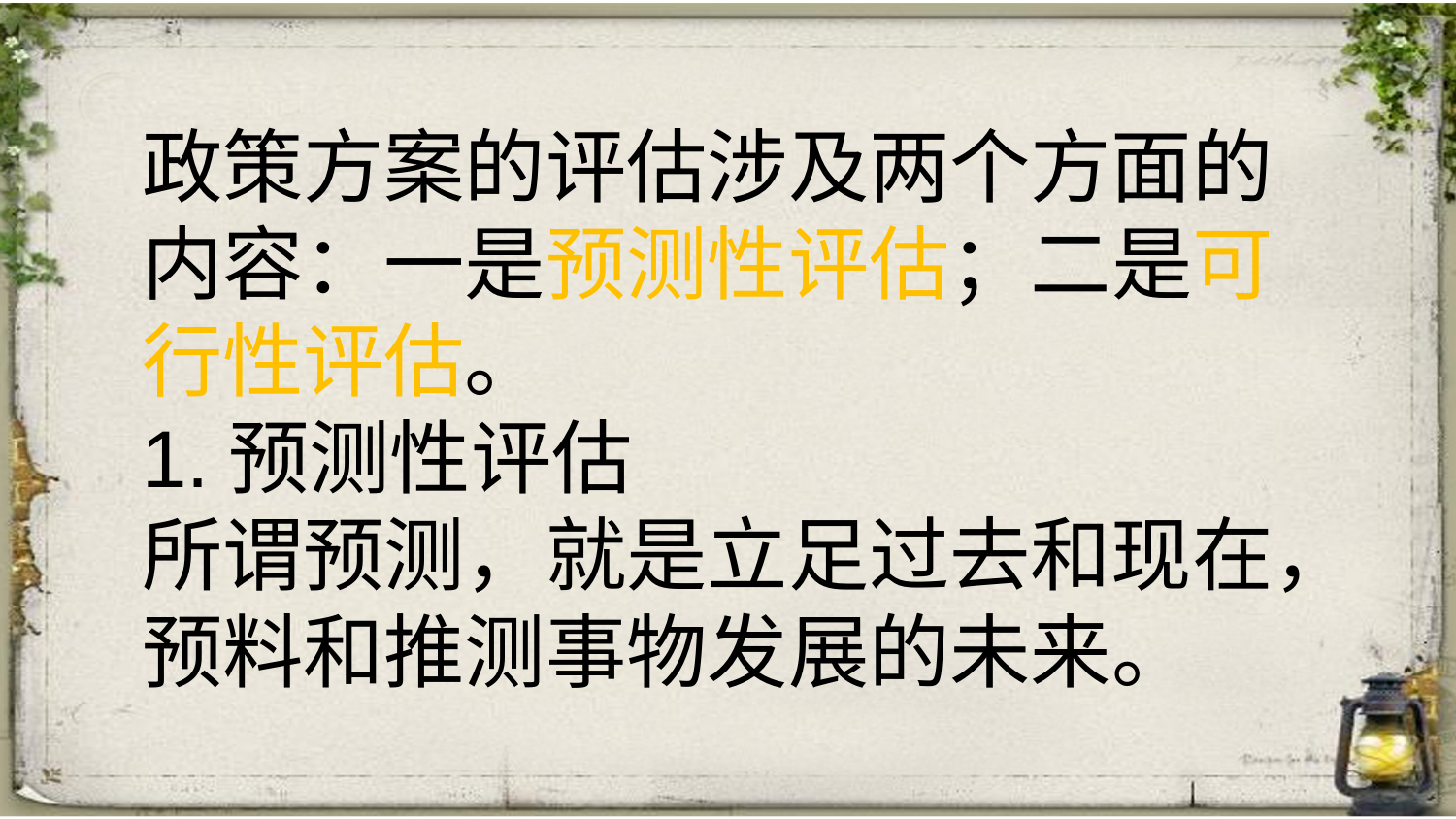

政策方案的评估涉及两个方面的内容：一是预测性评估；二是可行性评估。
1.预测性评估
所谓预测，就是立足过去和现在，预料和推测事物发展的未来。